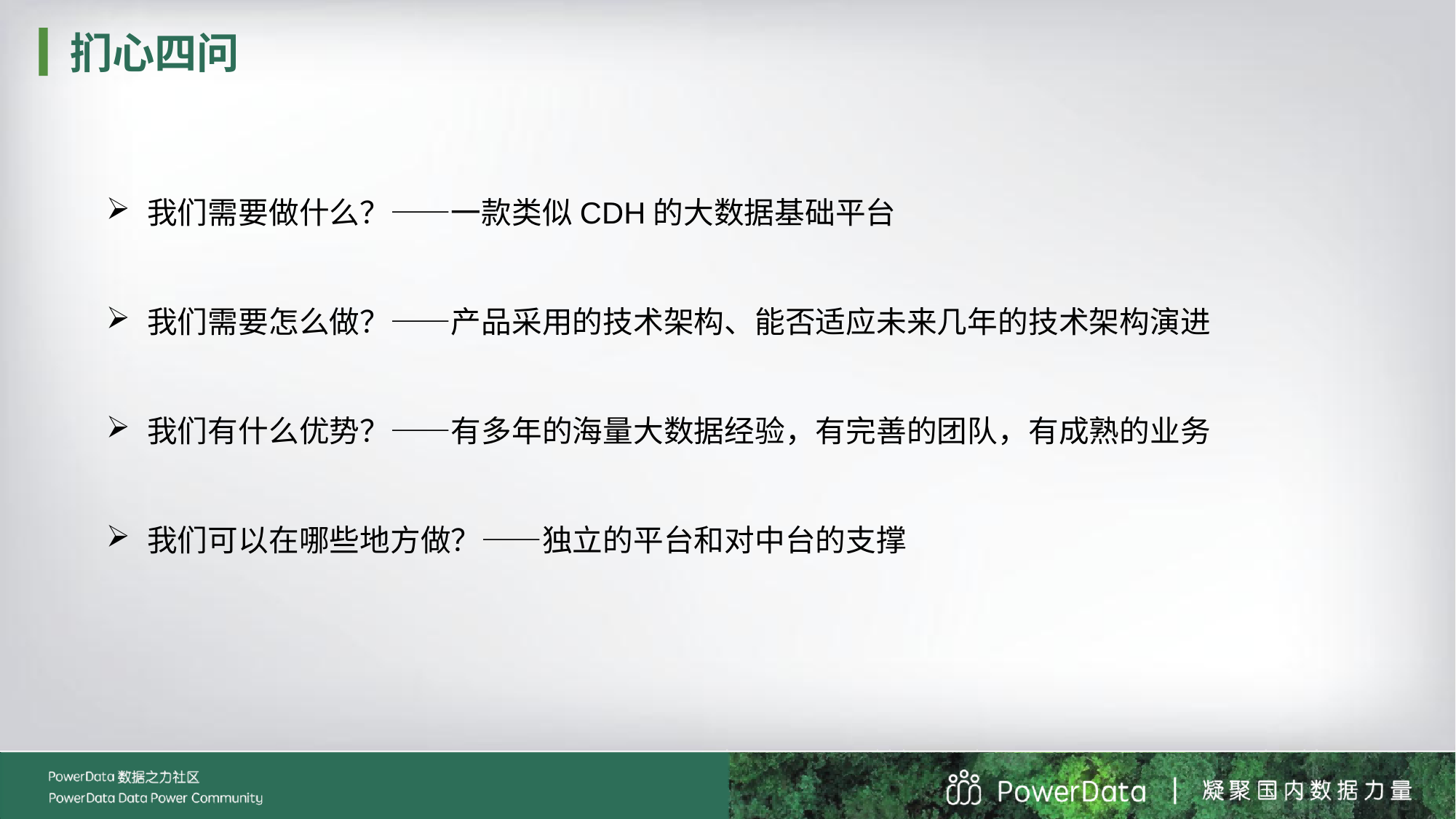

扪心四问

我们需要做什么？——一款类似CDH的大数据基础平台
我们需要怎么做？——产品采用的技术架构、能否适应未来几年的技术架构演进
我们有什么优势？——有多年的海量大数据经验，有完善的团队，有成熟的业务
我们可以在哪些地方做？——独立的平台和对中台的支撑